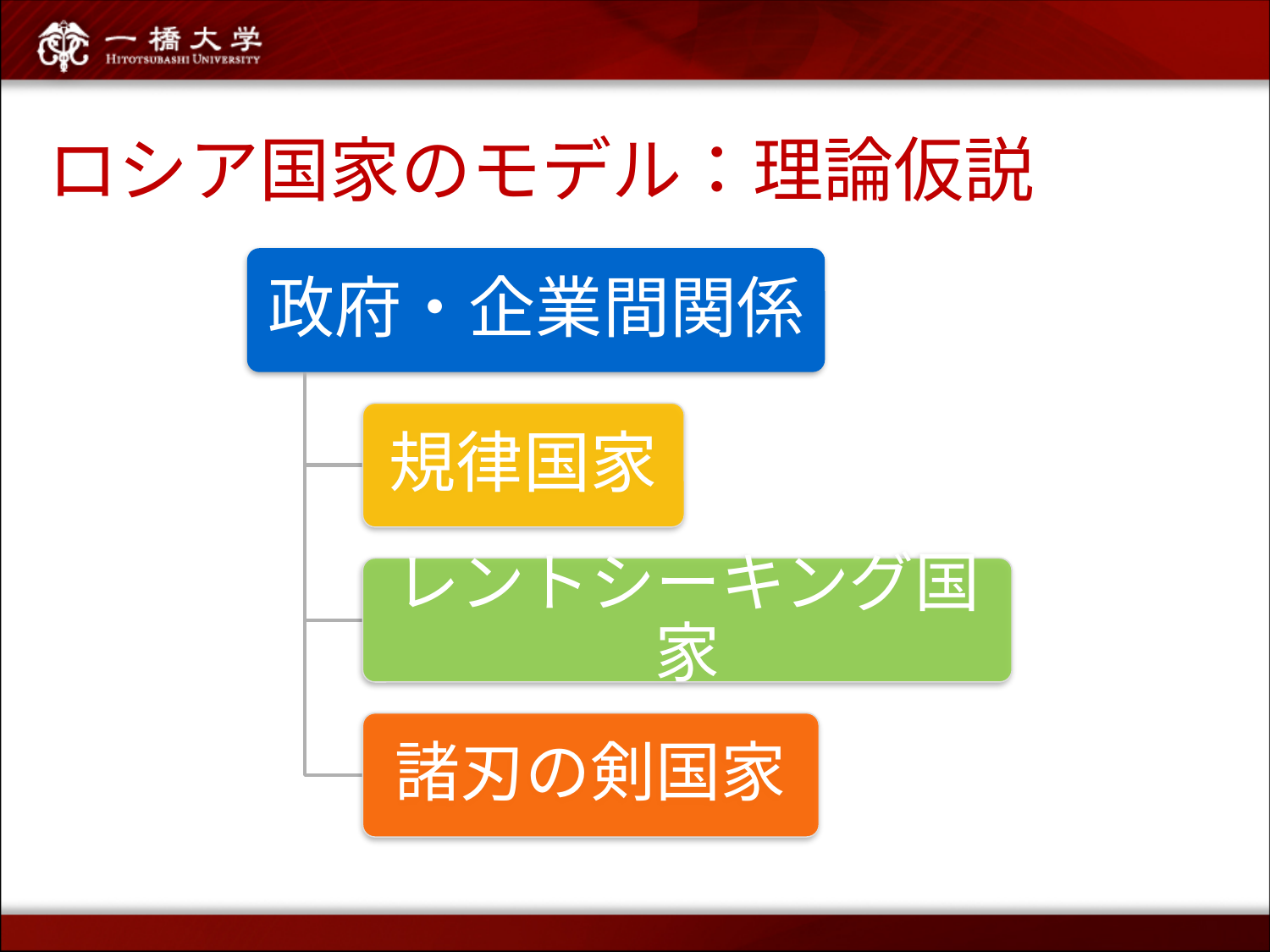

# ロシア国家のモデル：理論仮説
政府・企業間関係
規律国家
レントシーキング国家
諸刃の剣国家